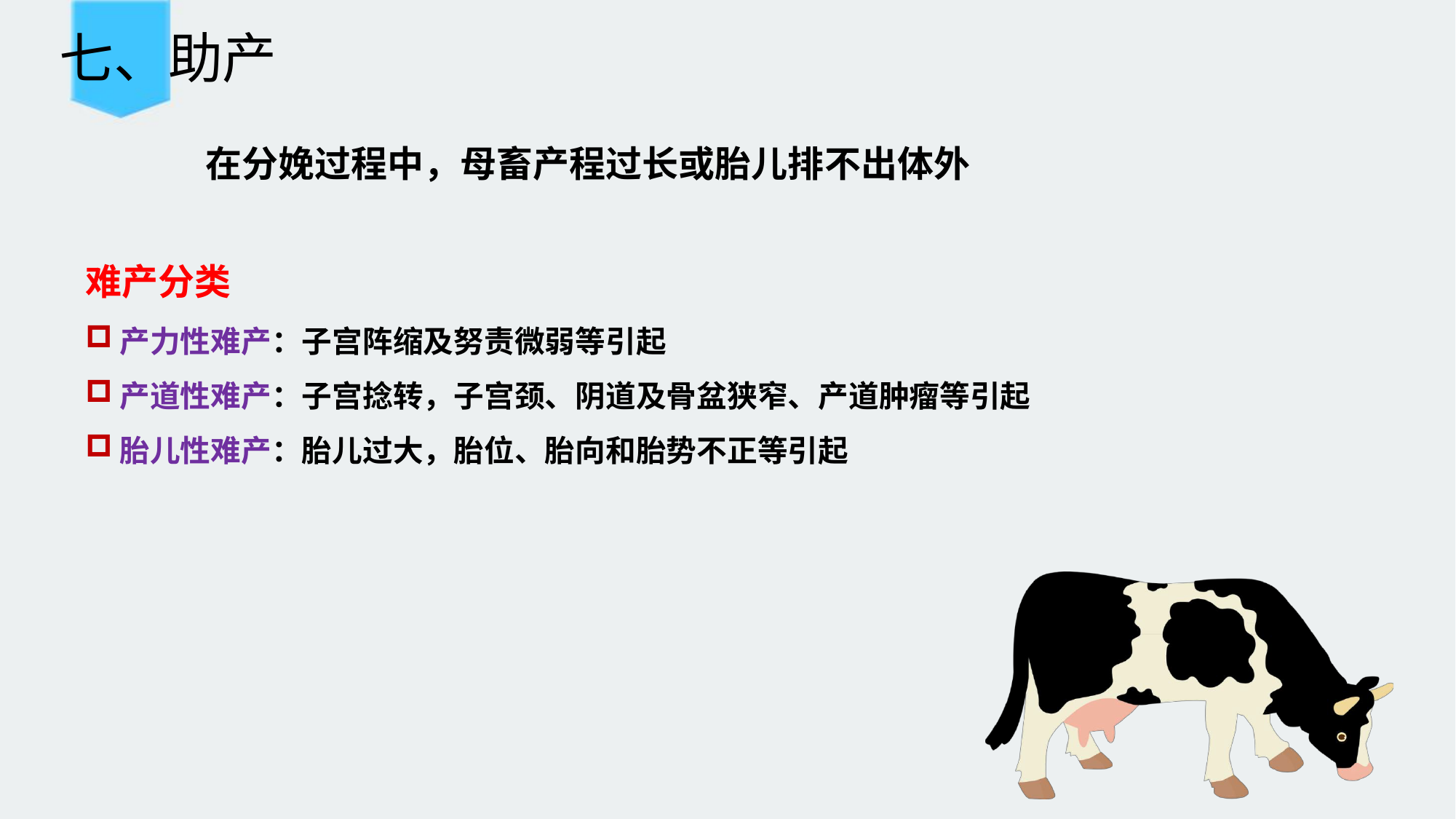

# 七、助产
在分娩过程中，母畜产程过长或胎儿排不出体外

难产分类
产力性难产：子宫阵缩及努责微弱等引起
产道性难产：子宫捻转，子宫颈、阴道及骨盆狭窄、产道肿瘤等引起
胎儿性难产：胎儿过大，胎位、胎向和胎势不正等引起